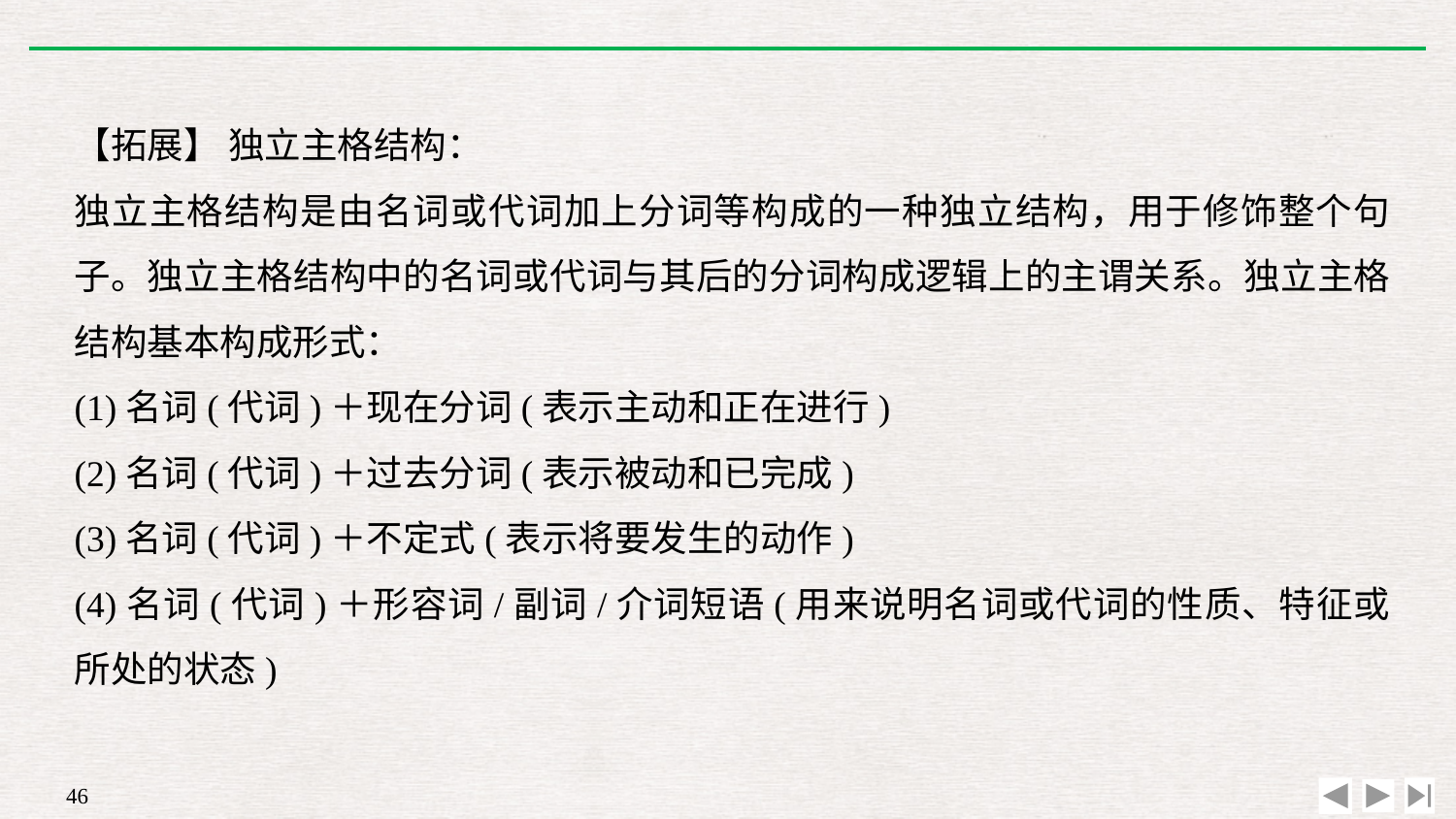

【拓展】 独立主格结构：
独立主格结构是由名词或代词加上分词等构成的一种独立结构，用于修饰整个句子。独立主格结构中的名词或代词与其后的分词构成逻辑上的主谓关系。独立主格结构基本构成形式：
(1)名词(代词)＋现在分词(表示主动和正在进行)
(2)名词(代词)＋过去分词(表示被动和已完成)
(3)名词(代词)＋不定式(表示将要发生的动作)
(4)名词(代词)＋形容词/副词/介词短语(用来说明名词或代词的性质、特征或所处的状态)